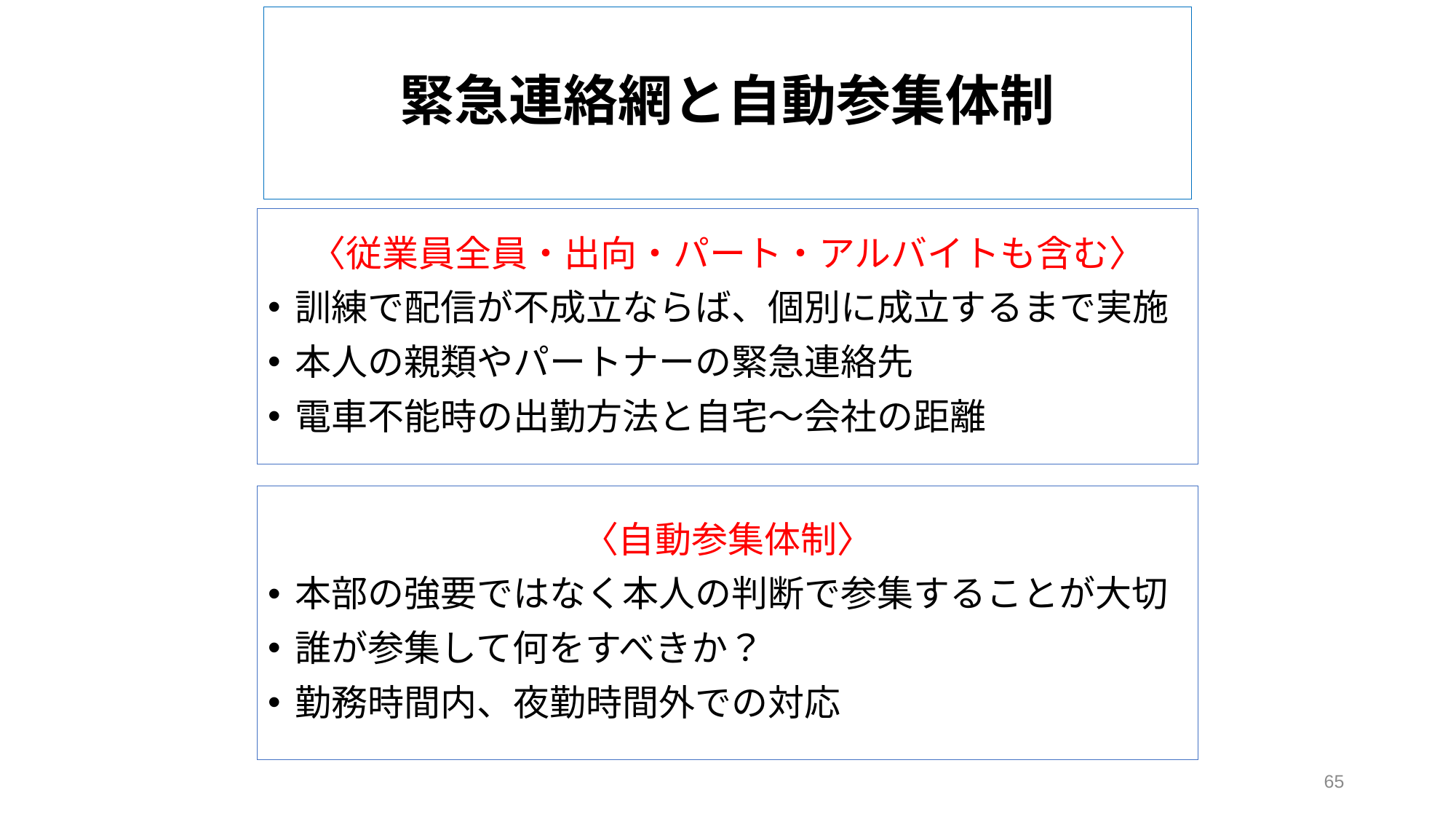

# 緊急連絡網と自動参集体制
〈従業員全員・出向・パート・アルバイトも含む〉
訓練で配信が不成立ならば、個別に成立するまで実施
本人の親類やパートナーの緊急連絡先
電車不能時の出勤方法と自宅〜会社の距離
〈自動参集体制〉
本部の強要ではなく本人の判断で参集することが大切
誰が参集して何をすべきか？
勤務時間内、夜勤時間外での対応
65